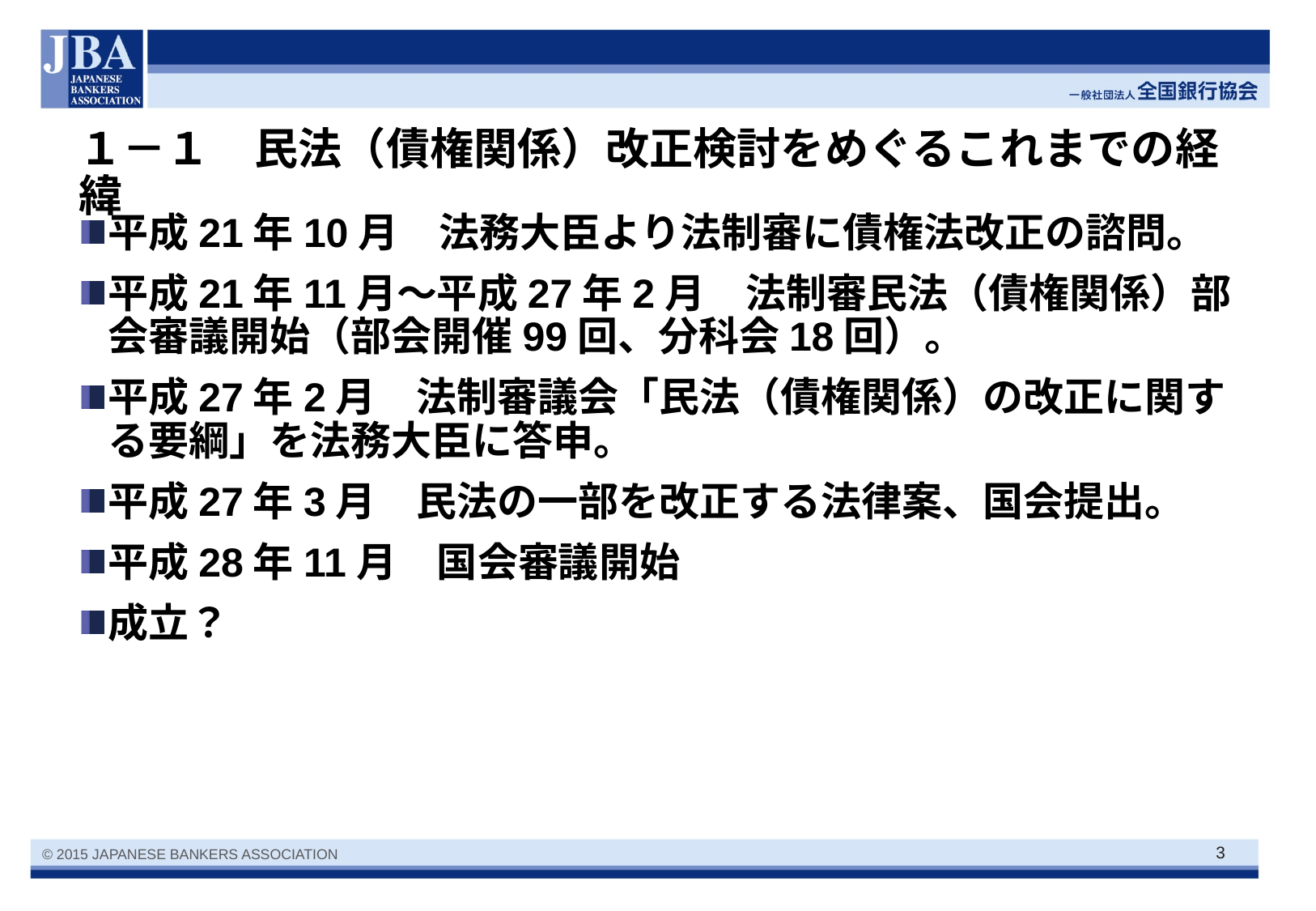

# １－１　民法（債権関係）改正検討をめぐるこれまでの経緯
平成21年10月　法務大臣より法制審に債権法改正の諮問。
平成21年11月～平成27年2月　法制審民法（債権関係）部会審議開始（部会開催99回、分科会18回）。
平成27年2月　法制審議会「民法（債権関係）の改正に関する要綱」を法務大臣に答申。
平成27年3月　民法の一部を改正する法律案、国会提出。
平成28年11月　国会審議開始
成立？